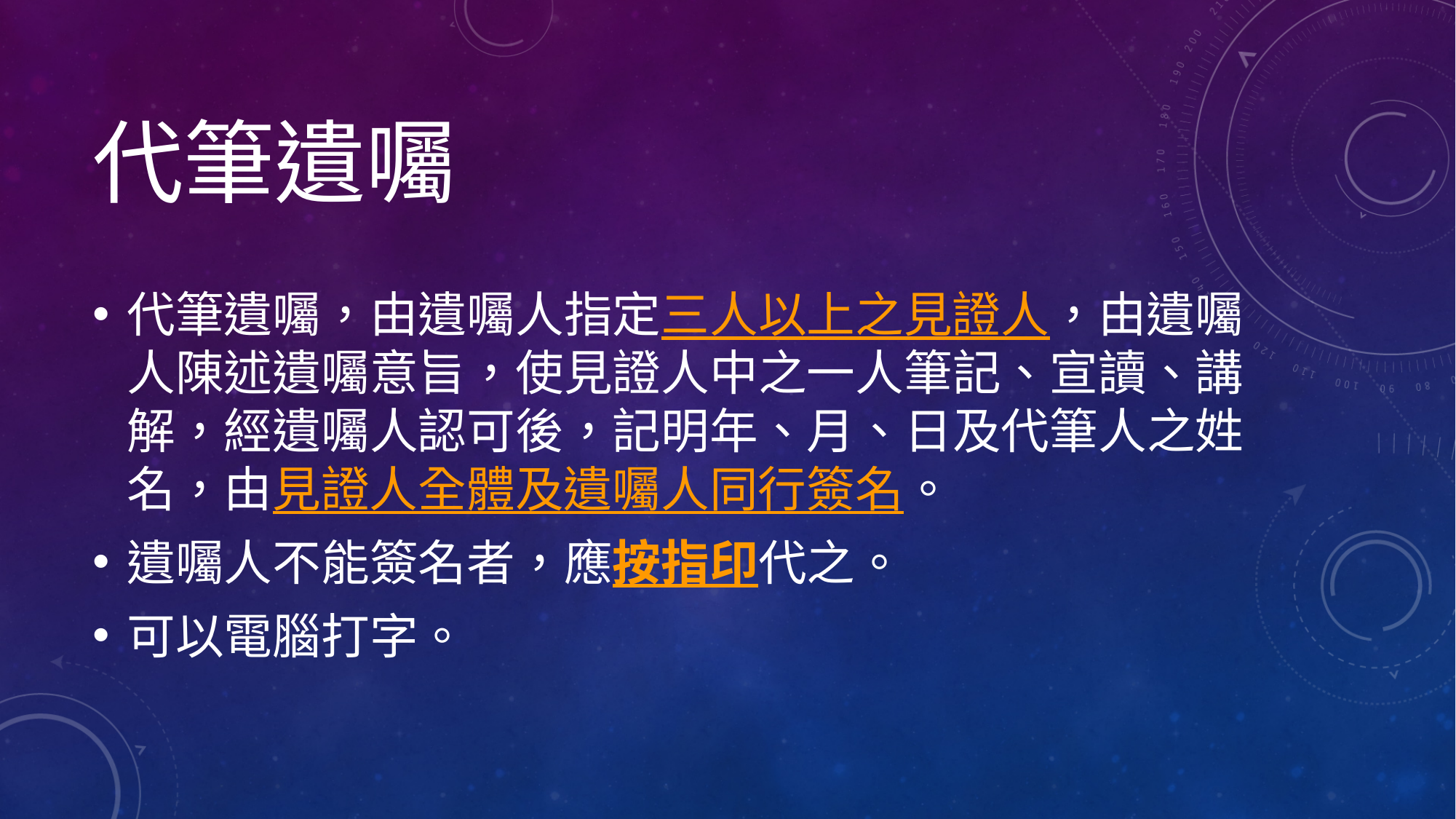

代筆遺囑
代筆遺囑，由遺囑人指定三人以上之見證人，由遺囑人陳述遺囑意旨，使見證人中之一人筆記、宣讀、講解，經遺囑人認可後，記明年、月、日及代筆人之姓名，由見證人全體及遺囑人同行簽名。
遺囑人不能簽名者，應按指印代之。
可以電腦打字。